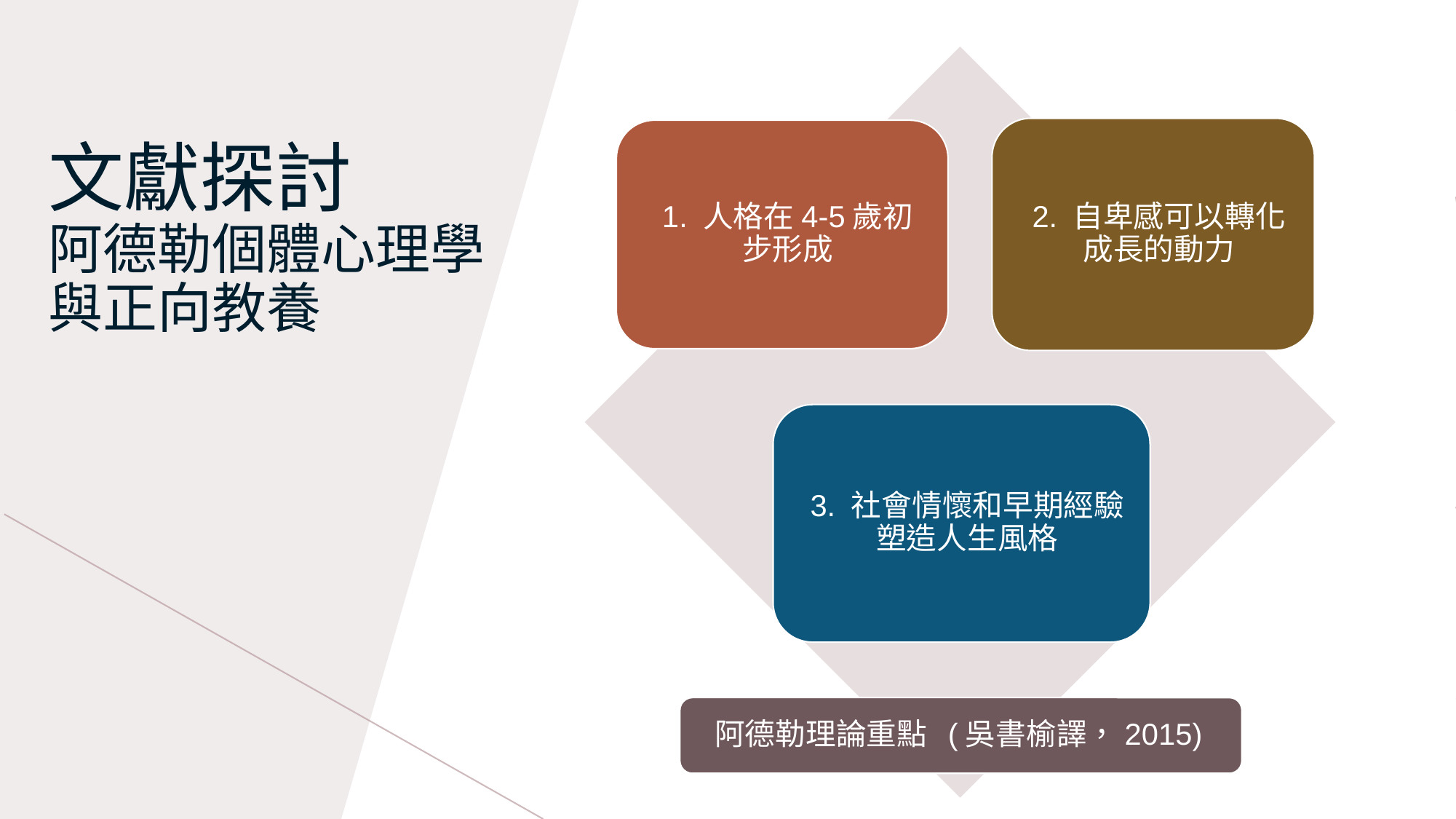

1. 人格在4-5歲初步形成
2. 自卑感可以轉化成長的動力
3. 社會情懷和早期經驗塑造人生風格
阿德勒理論重點  (吳書榆譯，2015)
# 文獻探討 阿德勒個體心理學與正向教養